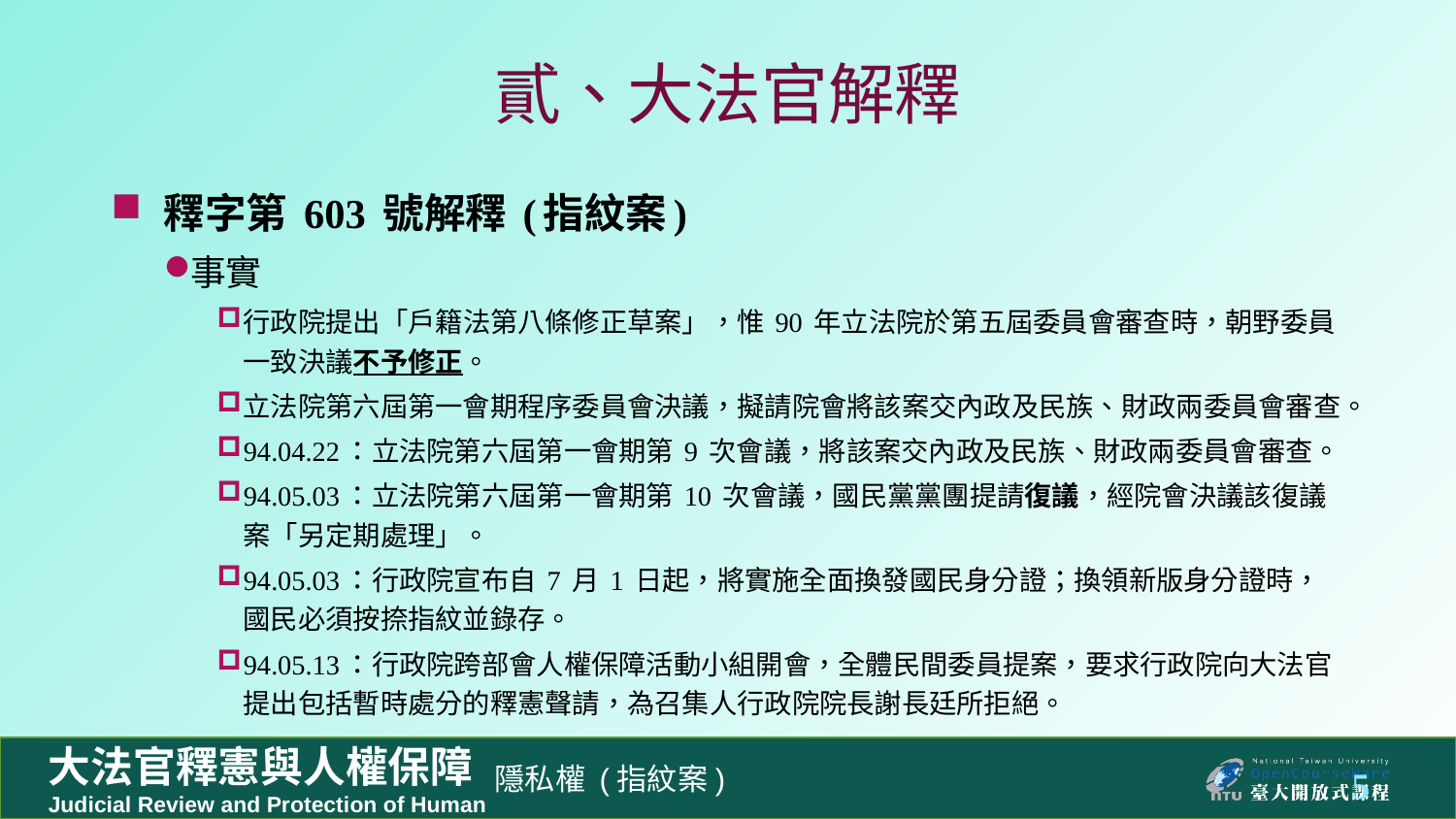

# 貳、大法官解釋
釋字第 603 號解釋 (指紋案)
事實
行政院提出「戶籍法第八條修正草案」，惟 90 年立法院於第五屆委員會審查時，朝野委員一致決議不予修正。
立法院第六屆第一會期程序委員會決議，擬請院會將該案交內政及民族、財政兩委員會審查。
94.04.22：立法院第六屆第一會期第 9 次會議，將該案交內政及民族、財政兩委員會審查。
94.05.03：立法院第六屆第一會期第 10 次會議，國民黨黨團提請復議，經院會決議該復議案「另定期處理」。
94.05.03：行政院宣布自 7 月 1 日起，將實施全面換發國民身分證；換領新版身分證時，國民必須按捺指紋並錄存。
94.05.13：行政院跨部會人權保障活動小組開會，全體民間委員提案，要求行政院向大法官提出包括暫時處分的釋憲聲請，為召集人行政院院長謝長廷所拒絕。